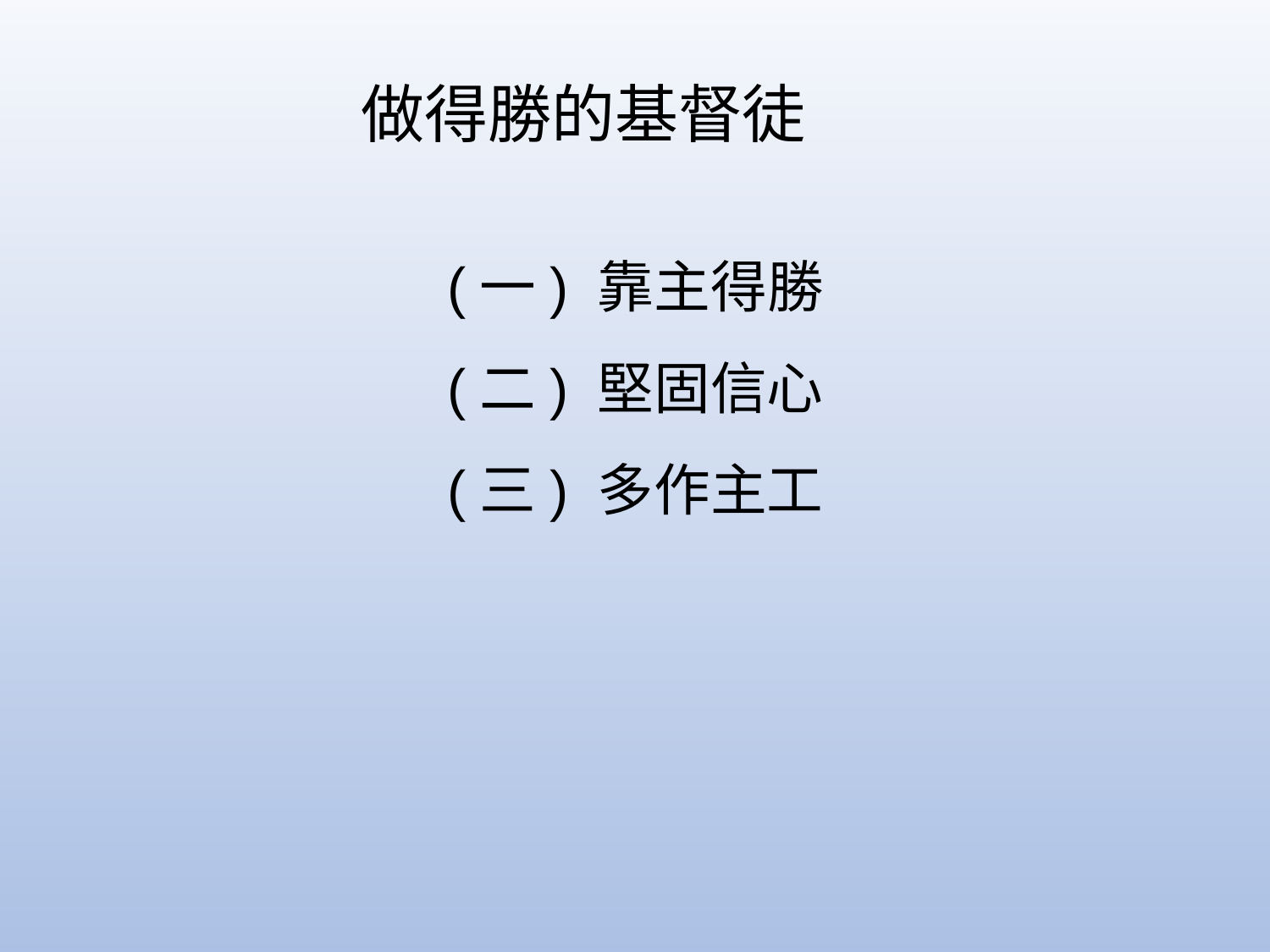

做得勝的基督徒

		   	 (一) 靠主得勝
		    	 (二) 堅固信心
             		 (三) 多作主工